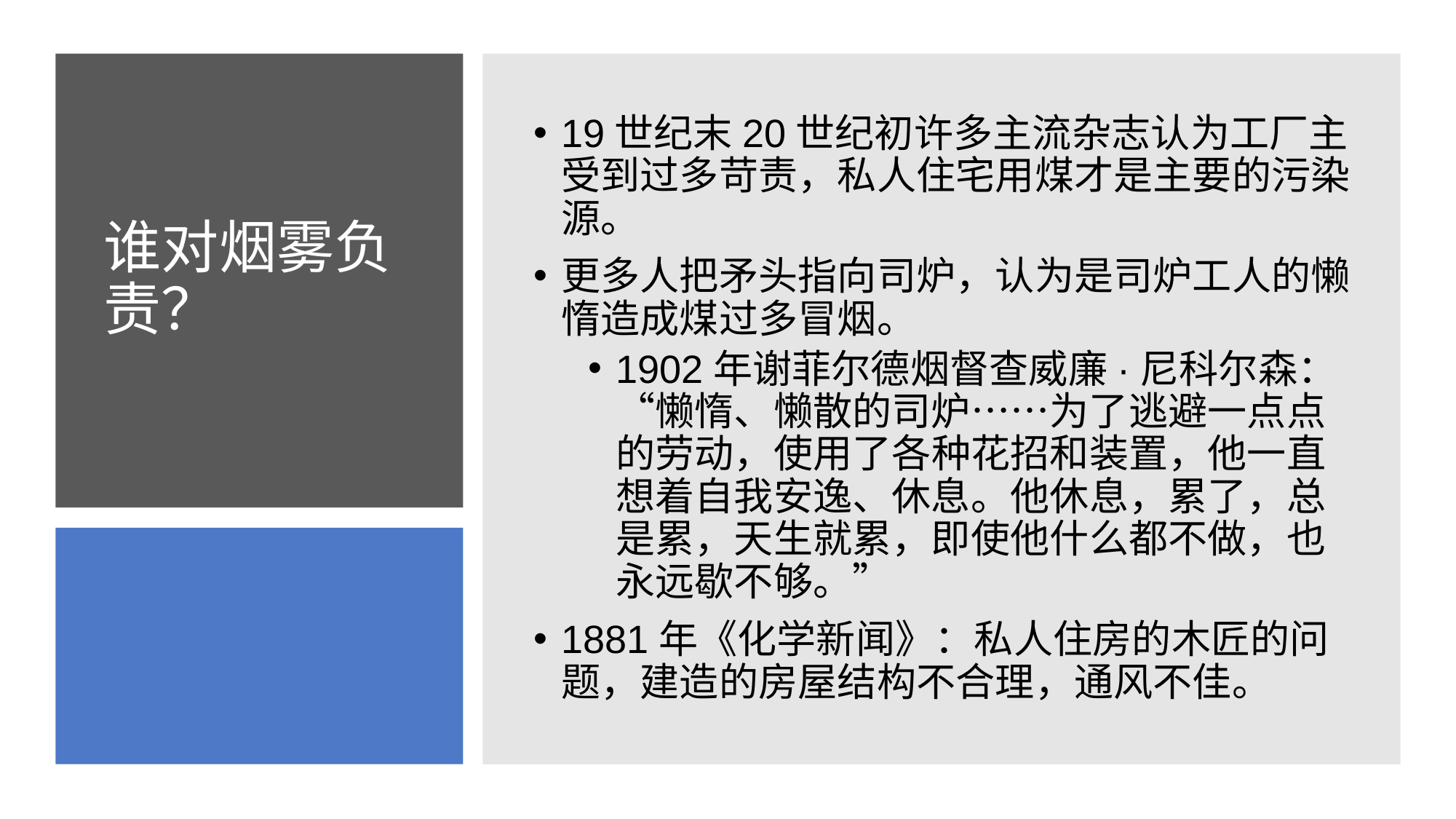

19世纪末20世纪初许多主流杂志认为工厂主受到过多苛责，私人住宅用煤才是主要的污染源。
更多人把矛头指向司炉，认为是司炉工人的懒惰造成煤过多冒烟。
1902年谢菲尔德烟督查威廉·尼科尔森：“懒惰、懒散的司炉……为了逃避一点点的劳动，使用了各种花招和装置，他一直想着自我安逸、休息。他休息，累了，总是累，天生就累，即使他什么都不做，也永远歇不够。”
1881年《化学新闻》：私人住房的木匠的问题，建造的房屋结构不合理，通风不佳。
# 谁对烟雾负责？